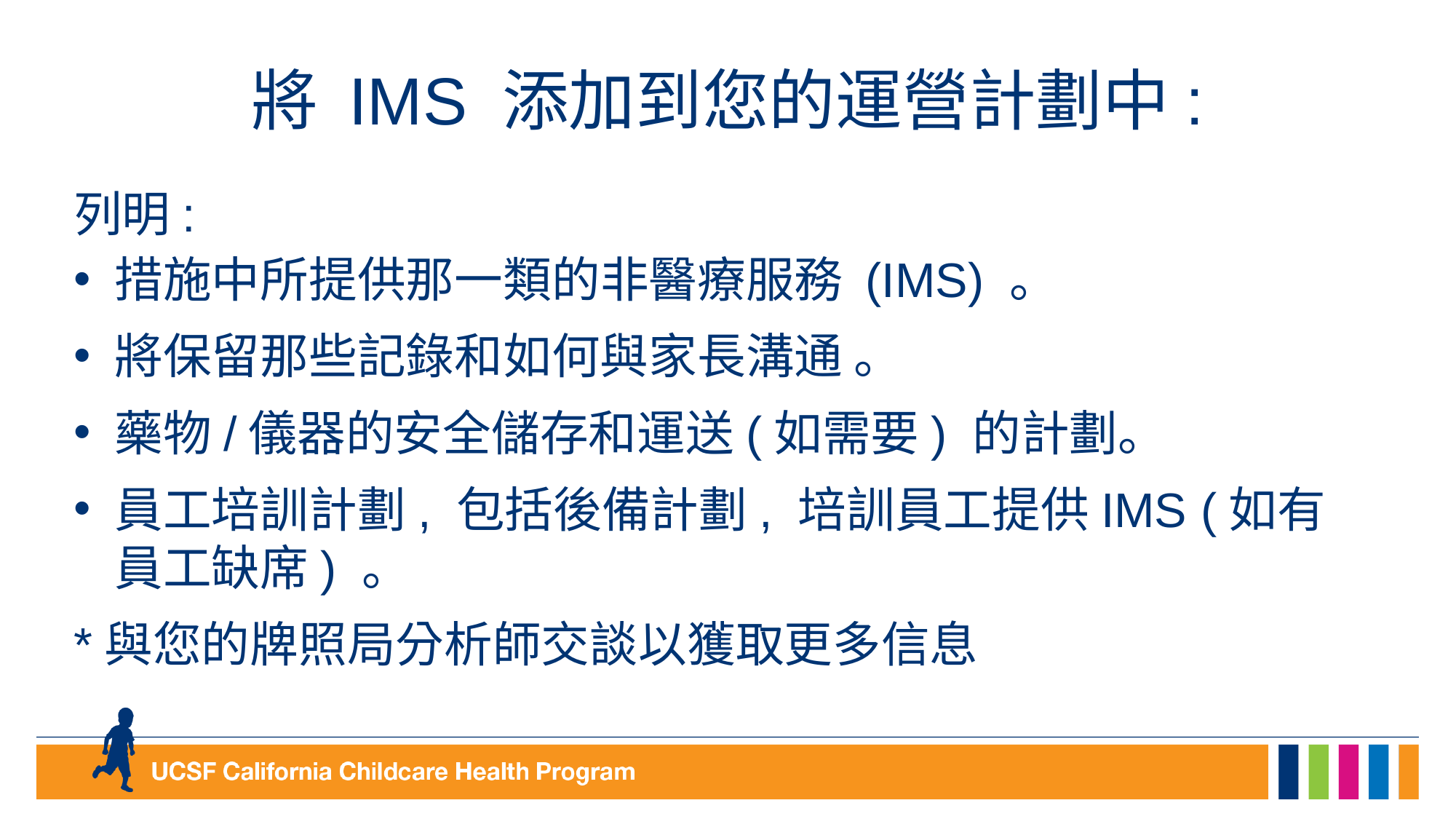

# 將 IMS 添加到您的運營計劃中:
列明:
措施中所提供那一類的非醫療服務 (IMS) 。
將保留那些記錄和如何與家長溝通 。
藥物/儀器的安全儲存和運送(如需要) 的計劃。
員工培訓計劃, 包括後備計劃, 培訓員工提供IMS (如有員工缺席) 。
*與您的牌照局分析師交談以獲取更多信息